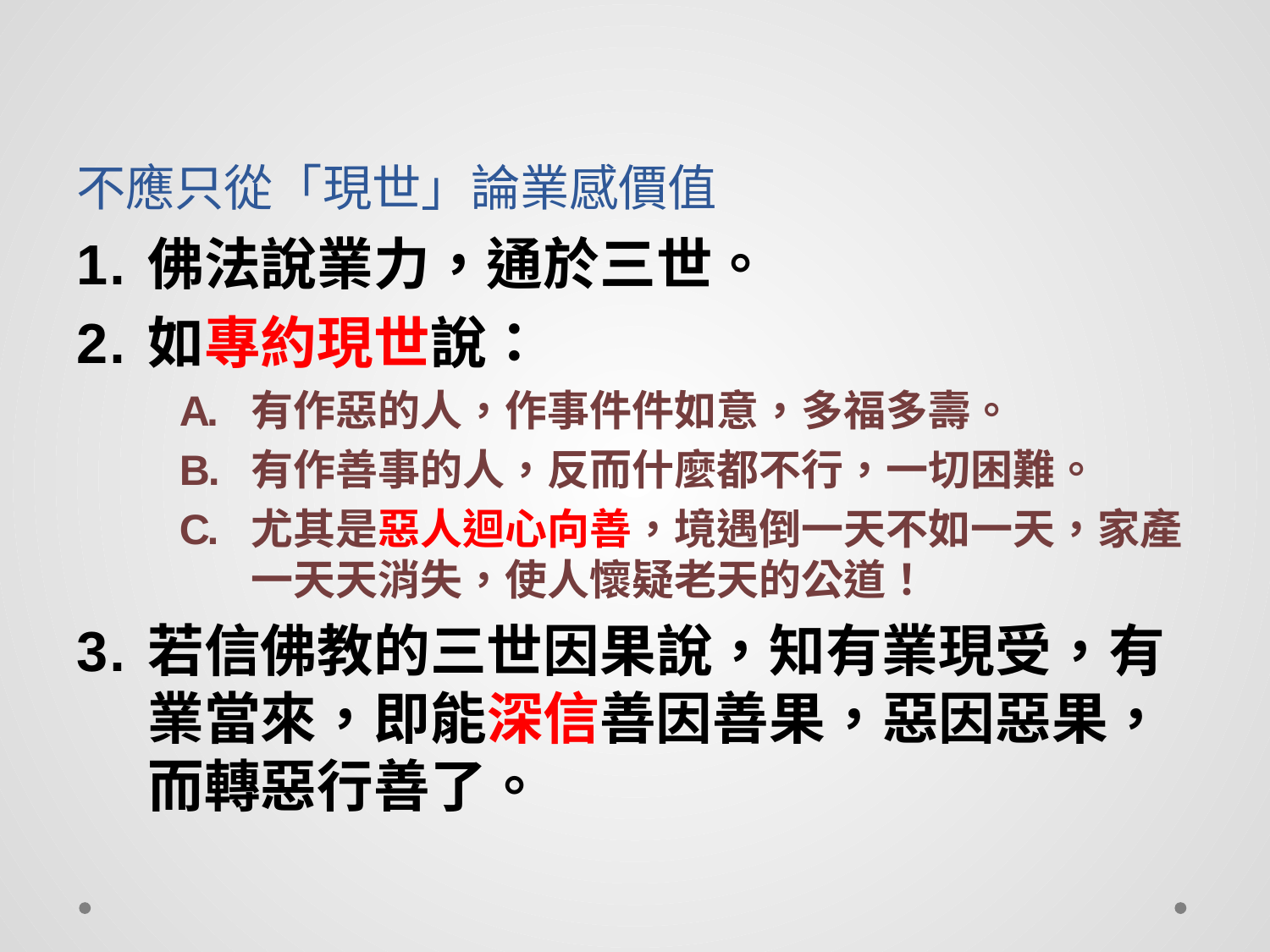

# 不應只從「現世」論業感價值
佛法說業力，通於三世。
如專約現世說：
有作惡的人，作事件件如意，多福多壽。
有作善事的人，反而什麼都不行，一切困難。
尤其是惡人迴心向善，境遇倒一天不如一天，家產一天天消失，使人懷疑老天的公道！
若信佛教的三世因果說，知有業現受，有業當來，即能深信善因善果，惡因惡果，而轉惡行善了。